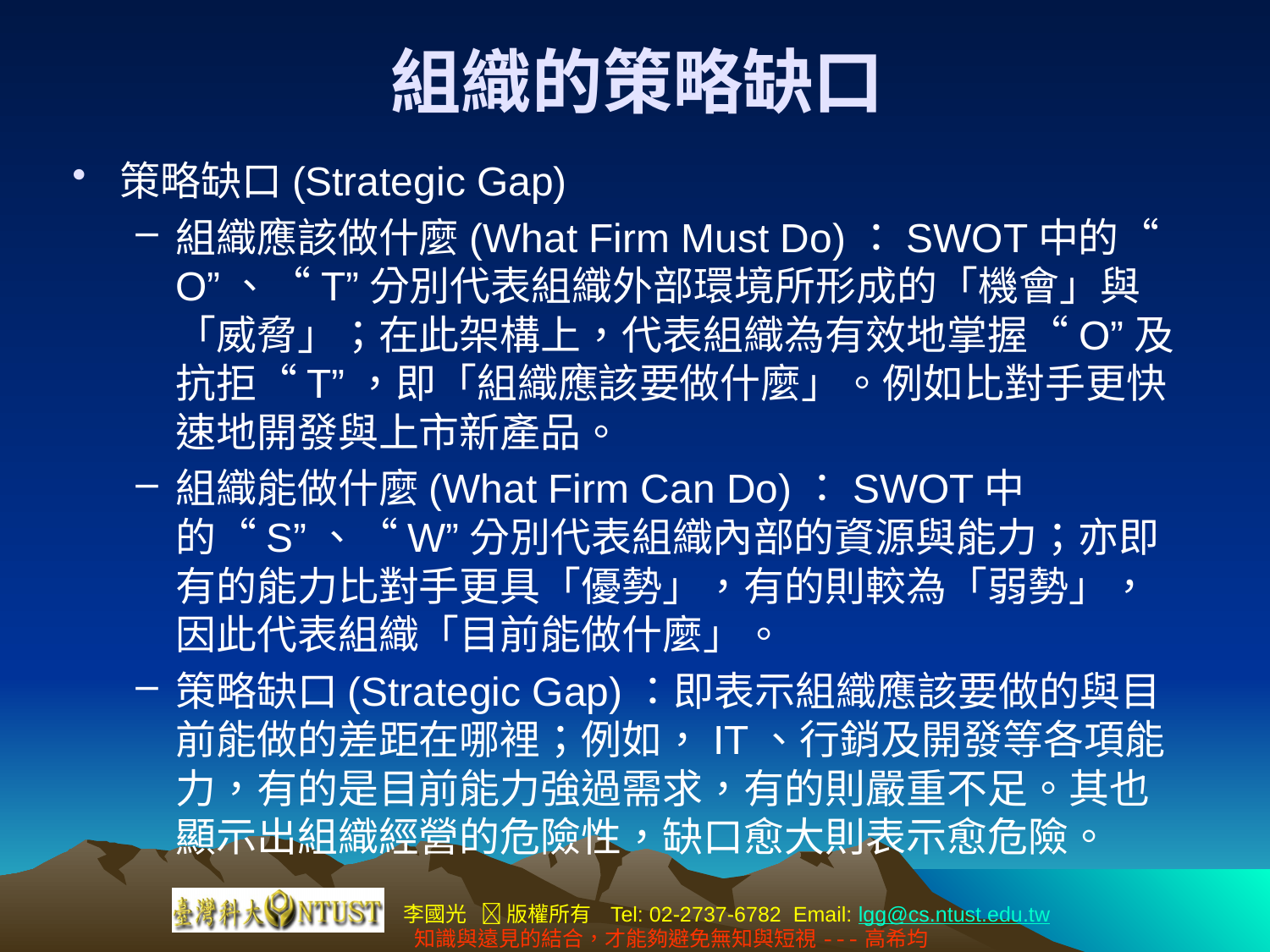

# 組織的策略缺口
策略缺口(Strategic Gap)
組織應該做什麼(What Firm Must Do)：SWOT中的“O”、“T”分別代表組織外部環境所形成的「機會」與「威脅」；在此架構上，代表組織為有效地掌握“O”及抗拒“T”，即「組織應該要做什麼」。例如比對手更快速地開發與上市新產品。
組織能做什麼(What Firm Can Do)：SWOT中的“S”、“W”分別代表組織內部的資源與能力；亦即有的能力比對手更具「優勢」，有的則較為「弱勢」，因此代表組織「目前能做什麼」。
策略缺口(Strategic Gap)：即表示組織應該要做的與目前能做的差距在哪裡；例如，IT、行銷及開發等各項能力，有的是目前能力強過需求，有的則嚴重不足。其也顯示出組織經營的危險性，缺口愈大則表示愈危險。